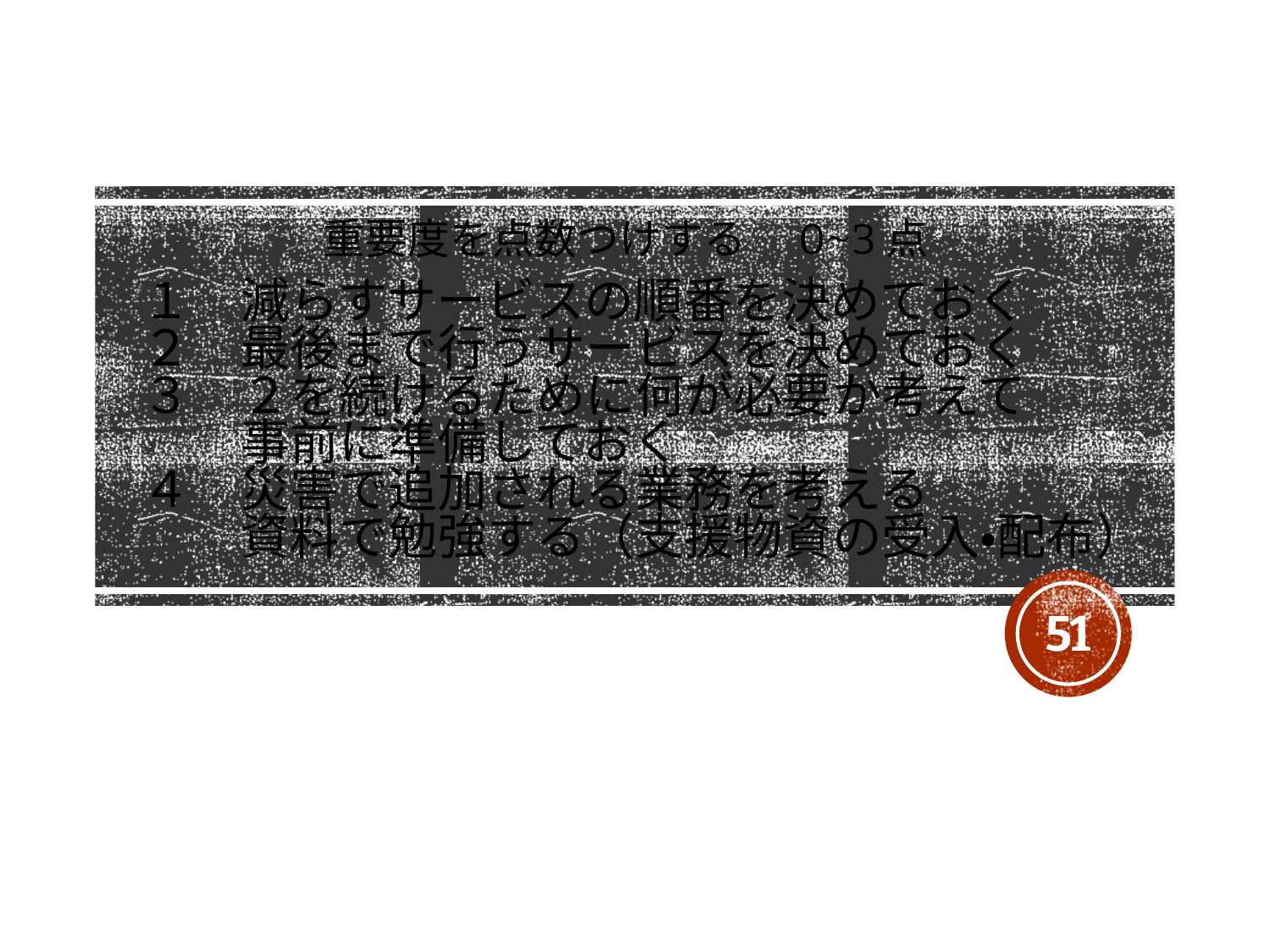

重要度を点数つけする　0~3点
# １　減らすサービスの順番を決めておく ２　最後まで行うサービスを決めておく ３　２を続けるために何が必要か考えて 　　事前に準備しておく ４　災害で追加される業務を考える 　　資料で勉強する（支援物資の受入・配布）
51